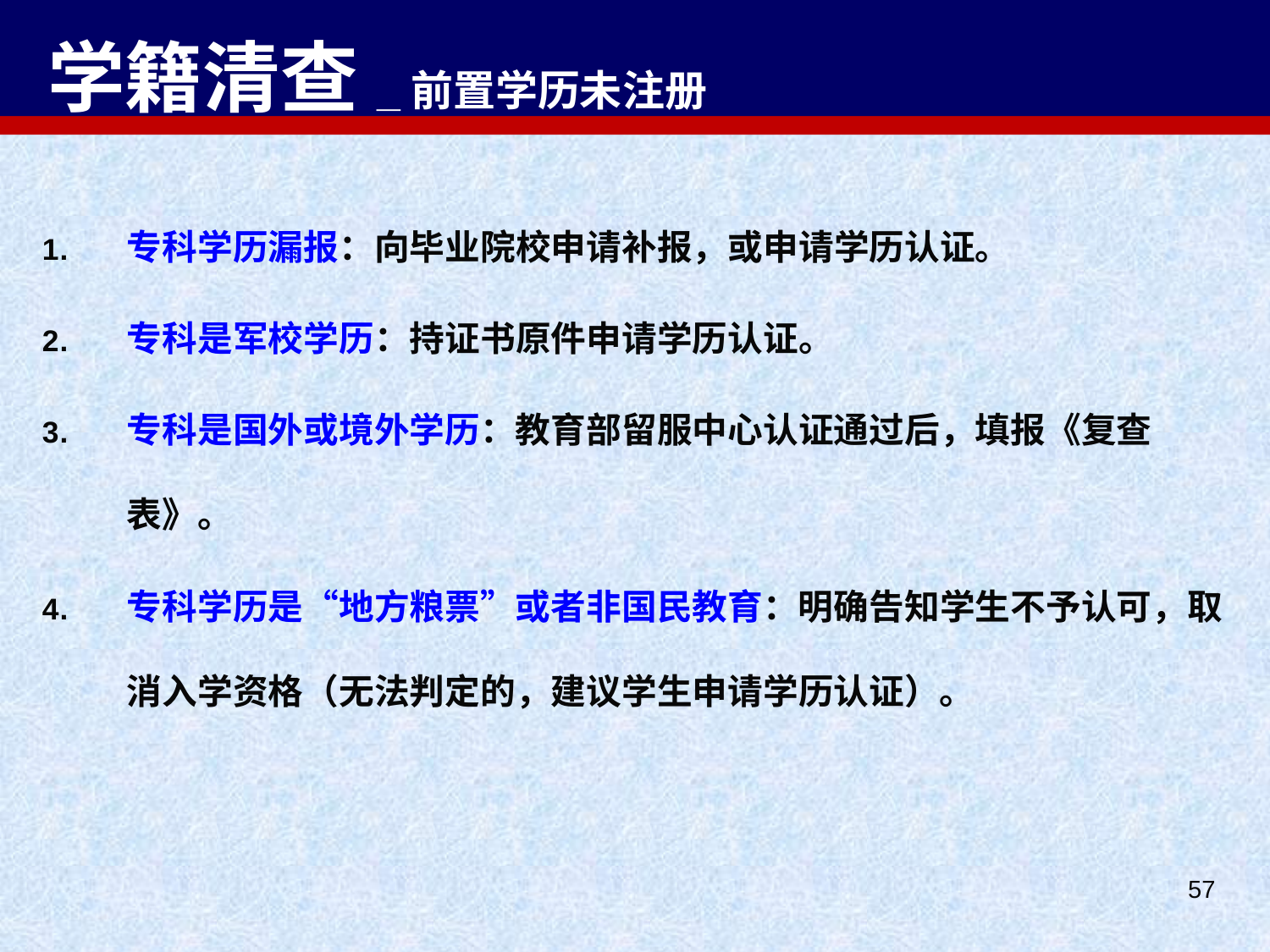

# 学籍清查_前置学历未注册
专科学历漏报：向毕业院校申请补报，或申请学历认证。
专科是军校学历：持证书原件申请学历认证。
专科是国外或境外学历：教育部留服中心认证通过后，填报《复查表》。
专科学历是“地方粮票”或者非国民教育：明确告知学生不予认可，取消入学资格（无法判定的，建议学生申请学历认证）。
57